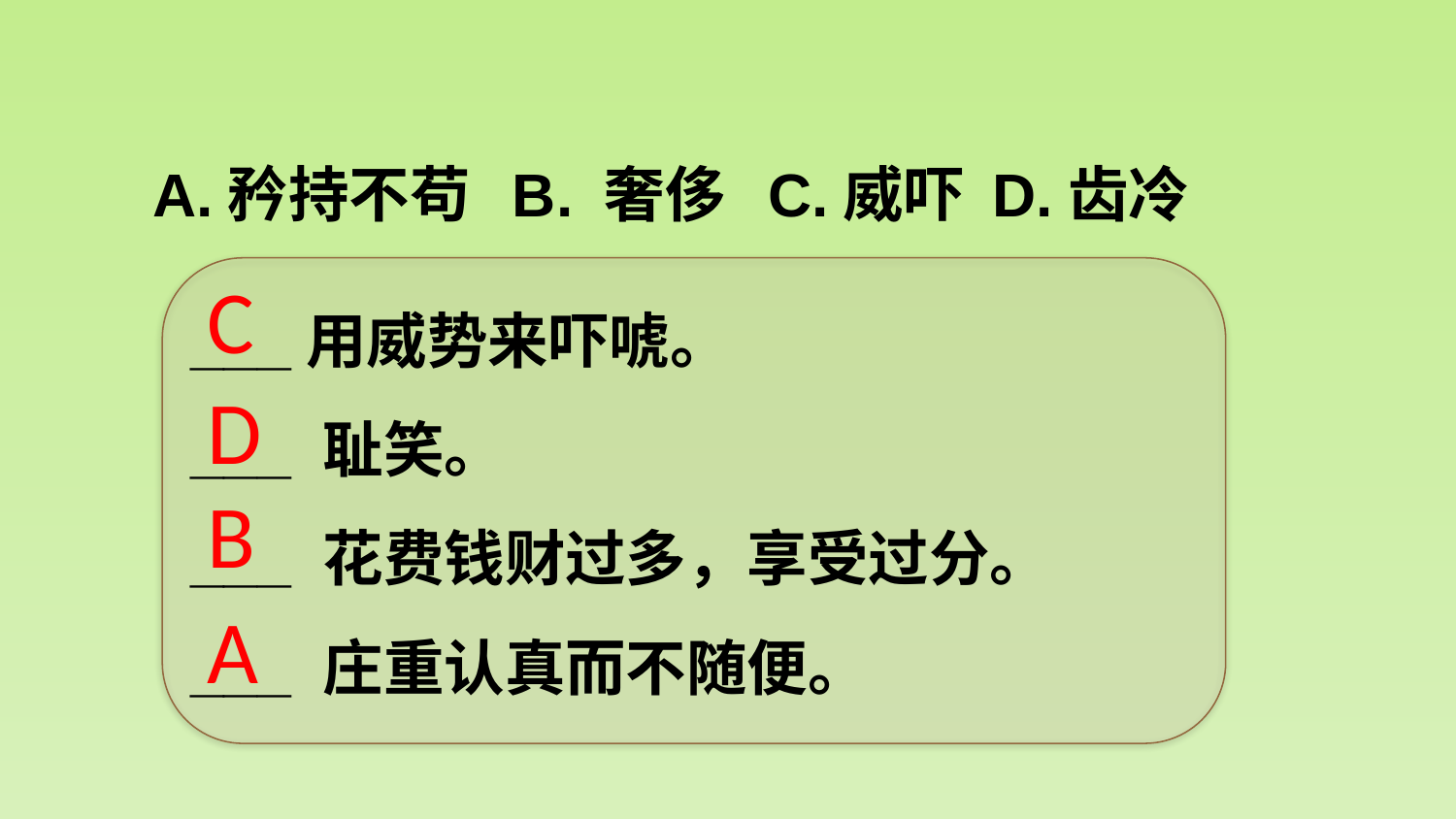

A.矜持不苟  B. 奢侈  C.威吓 D.齿冷

C
___用威势来吓唬。
___ 耻笑。
___ 花费钱财过多，享受过分。
___ 庄重认真而不随便。
D
B
A